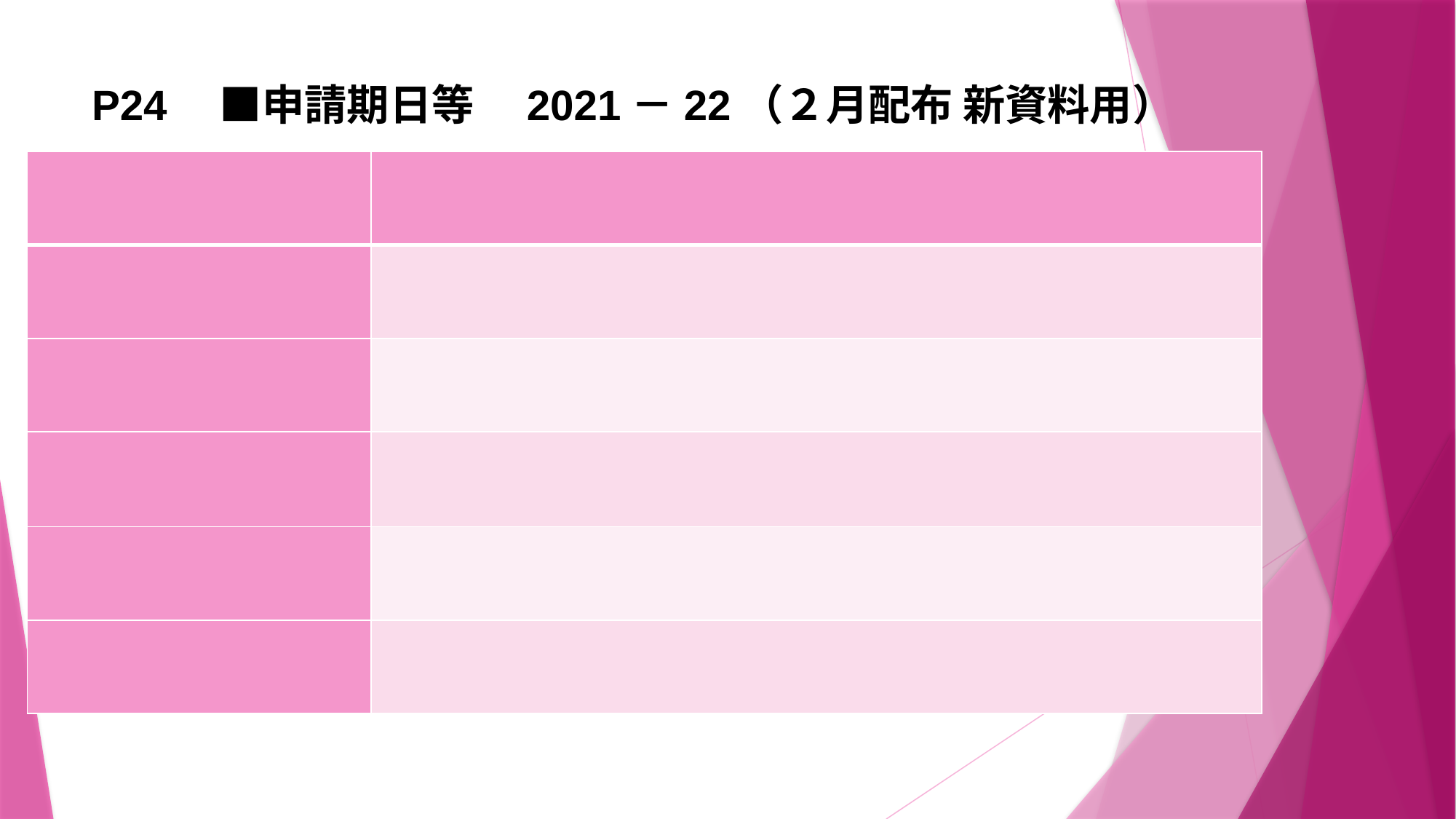

# P24　■申請期日等　2021－22（２月配布 新資料用）
| 提案書相談時期 | 相談期間2021年3月31日まで随時 |
| --- | --- |
| 申請書提出期間 | 2021年3月１日～3月31日締切り（当日消印有効） |
| 審査期間 | 2021年4月１日～2021年4月14日 |
| 交付時期 | ※前年度の補助金の報告書をTRFが承認し ロータリー財団より地区に補助金が振込まれ次第 |
| プロジェクト実施時期 | 2021年7月20日～2022年3月31日 |
| 最終報告書提出期日 | プロジェクト終了後１ヵ月以内　最終期限は2020年4月30日 |